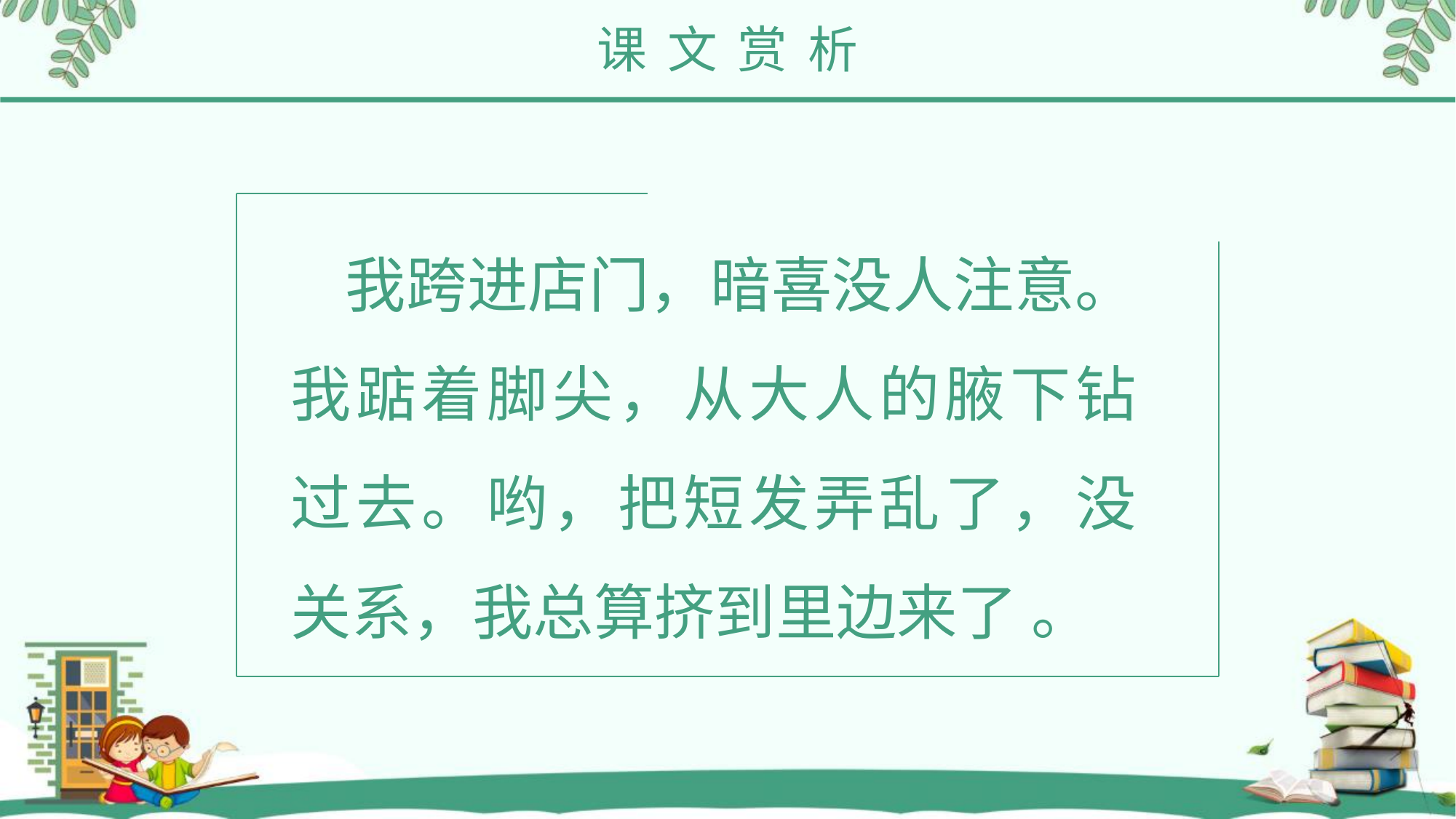

课 文 赏 析

我跨进店门，暗喜没人注意。我踮着脚尖，从大人的腋下钻过去。哟，把短发弄乱了，没关系，我总算挤到里边来了 。